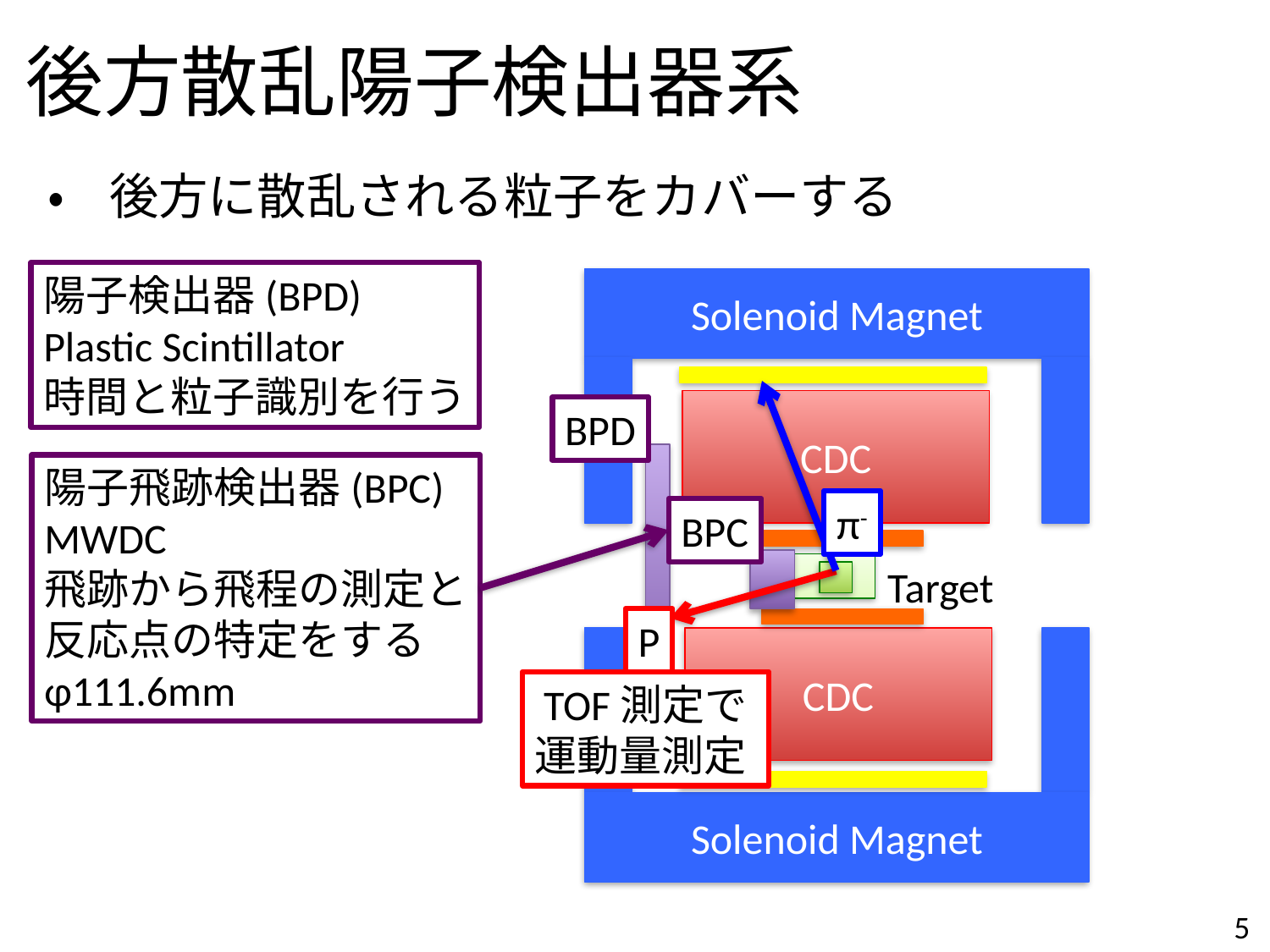

# 後方散乱陽子検出器系
•後方に散乱される粒子をカバーする
陽子検出器(BPD)
Plastic Scintillator
時間と粒子識別を行う
BPD

陽子飛跡検出器(BPC)
MWDC
飛跡から飛程の測定と
反応点の特定をする
φ111.6mm
BPC

Solenoid Magnet

CDC
π-

Target

P

CDC

TOF測定で
運動量測定

Solenoid Magnet
5